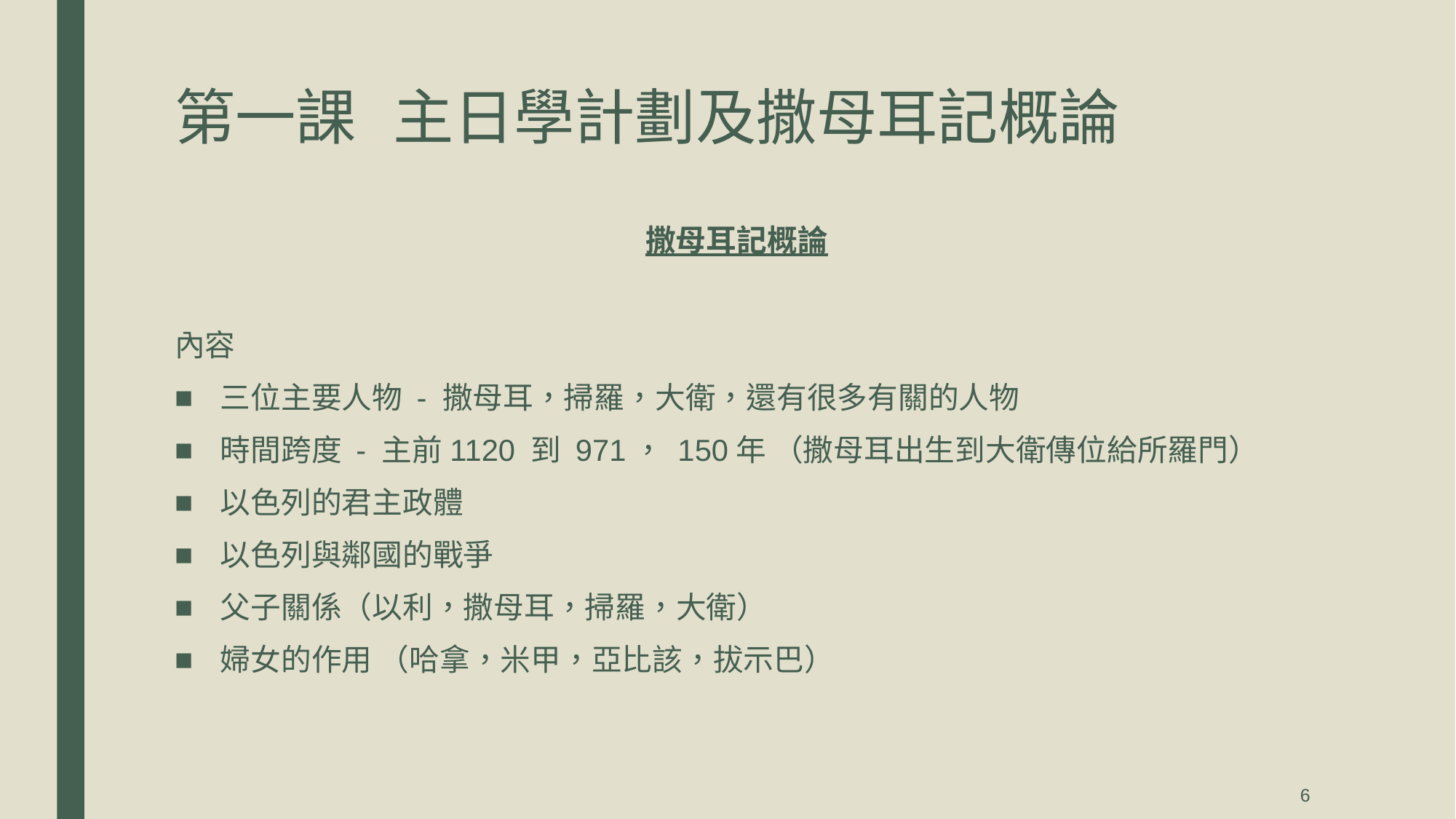

# 第一課	主日學計劃及撒母耳記概論
撒母耳記概論

內容
三位主要人物 - 撒母耳，掃羅，大衛，還有很多有關的人物
時間跨度 - 主前1120 到 971， 150年 （撒母耳出生到大衛傳位給所羅門）
以色列的君主政體
以色列與鄰國的戰爭
父子關係（以利，撒母耳，掃羅，大衛）
婦女的作用 （哈拿，米甲，亞比該，拔示巴）
6